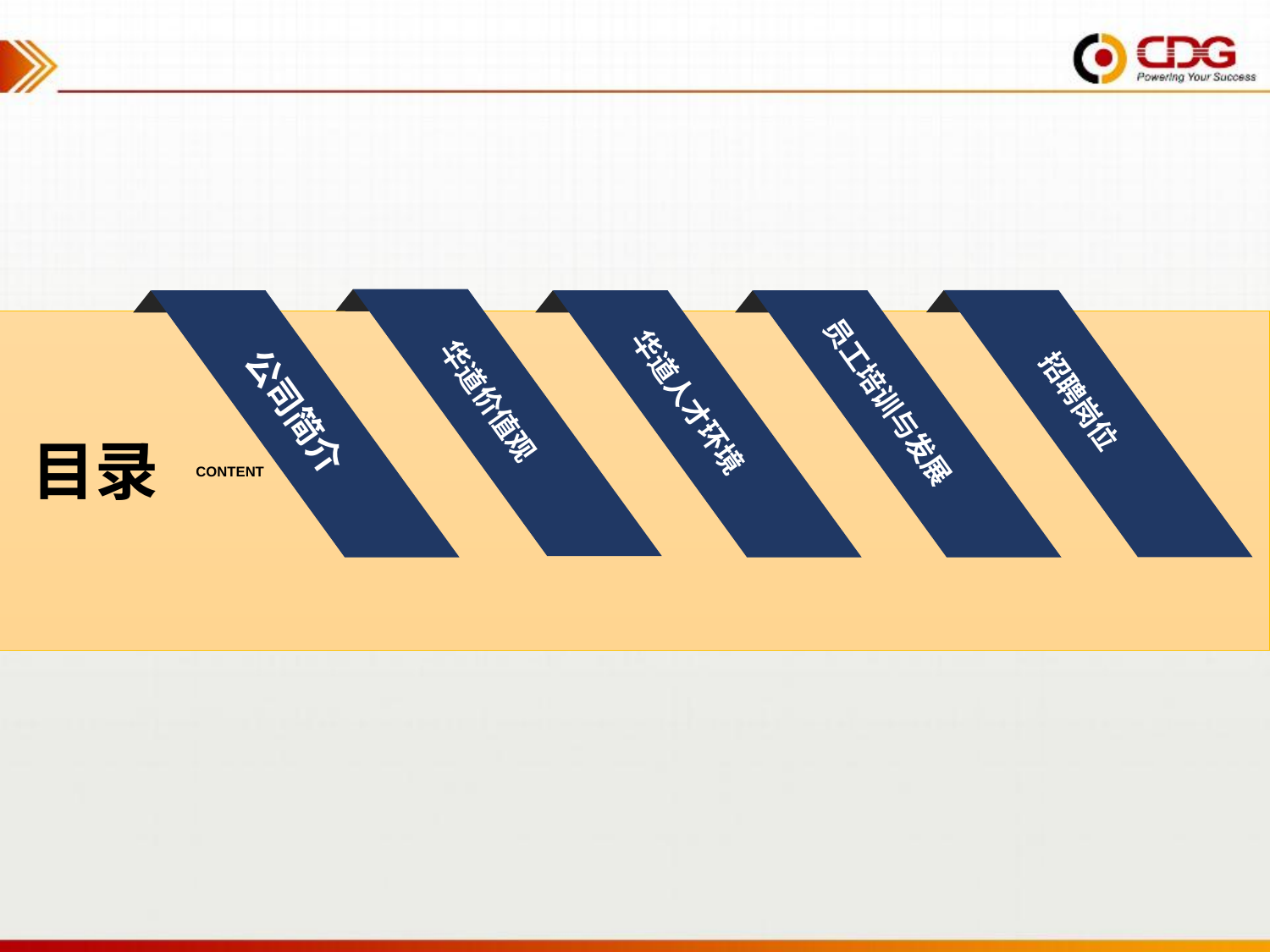

华道价值观

员工培训与发展

招聘岗位

华道人才环境

公司简介

目录
CONTENT